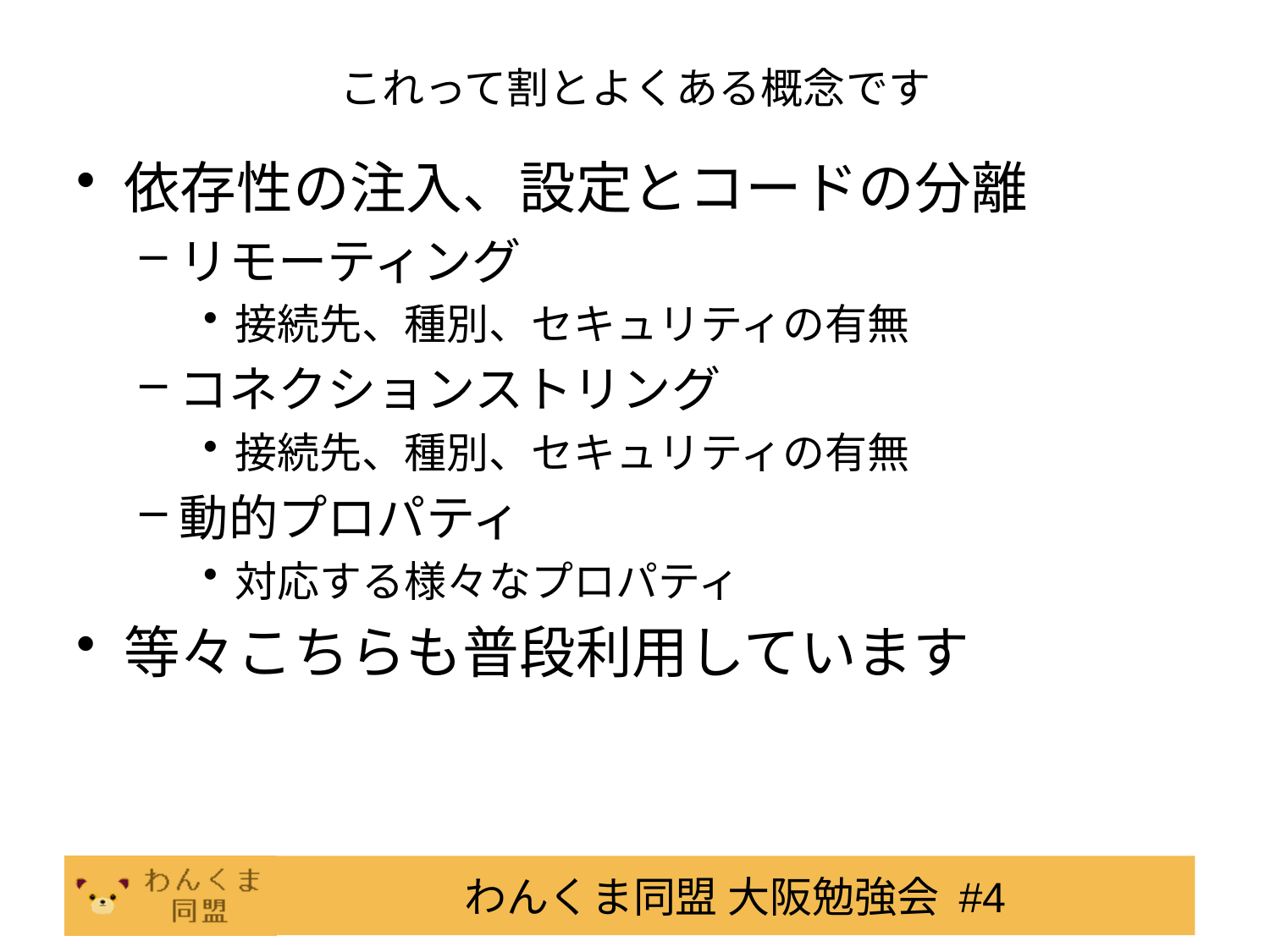

# これって割とよくある概念です
依存性の注入、設定とコードの分離
リモーティング
接続先、種別、セキュリティの有無
コネクションストリング
接続先、種別、セキュリティの有無
動的プロパティ
対応する様々なプロパティ
等々こちらも普段利用しています